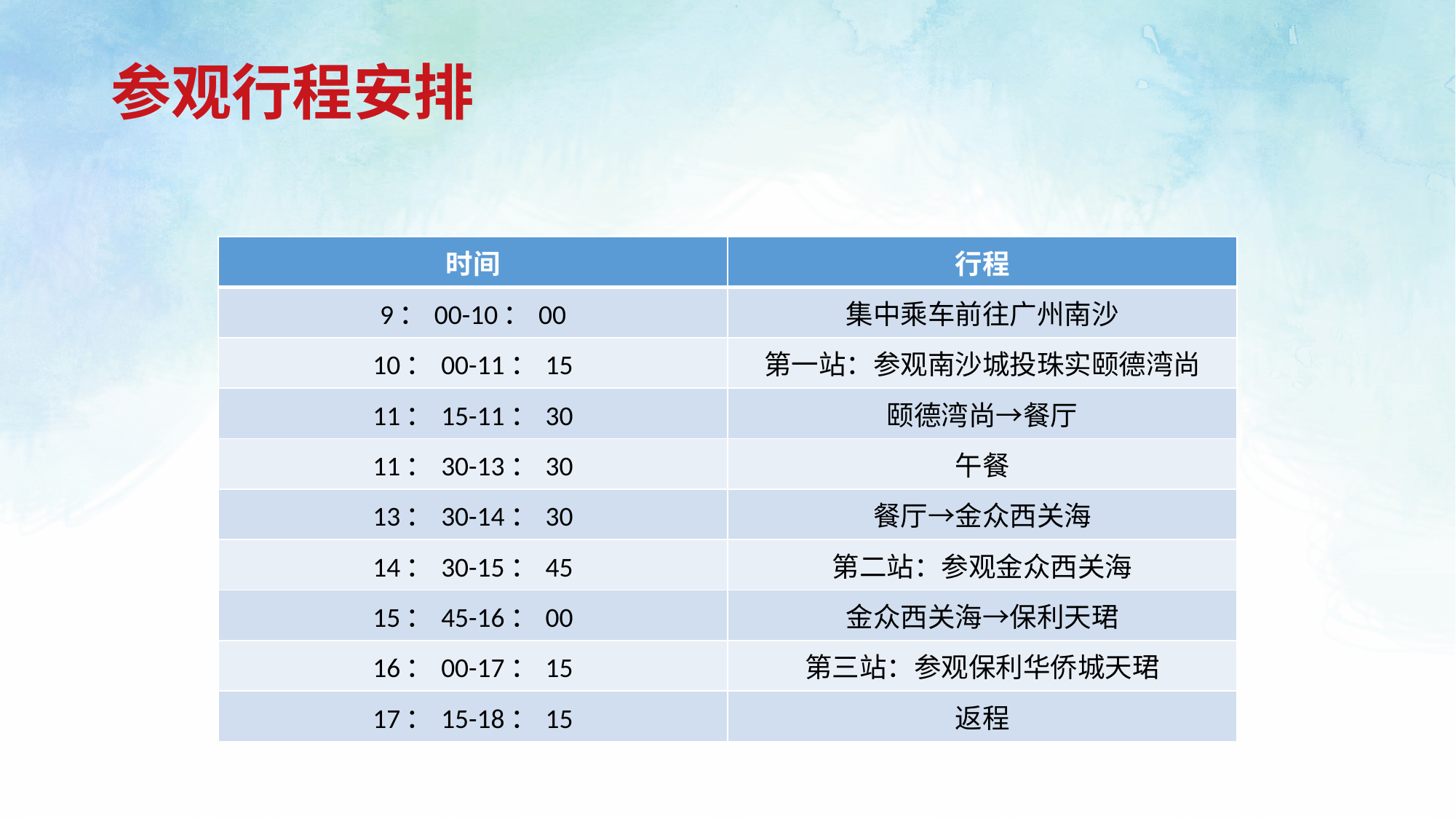

# 参观行程安排
| 时间 | 行程 |
| --- | --- |
| 9：00-10：00 | 集中乘车前往广州南沙 |
| 10：00-11：15 | 第一站：参观南沙城投珠实颐德湾尚 |
| 11：15-11：30 | 颐德湾尚→餐厅 |
| 11：30-13：30 | 午餐 |
| 13：30-14：30 | 餐厅→金众西关海 |
| 14：30-15：45 | 第二站：参观金众西关海 |
| 15：45-16：00 | 金众西关海→保利天珺 |
| 16：00-17：15 | 第三站：参观保利华侨城天珺 |
| 17：15-18：15 | 返程 |